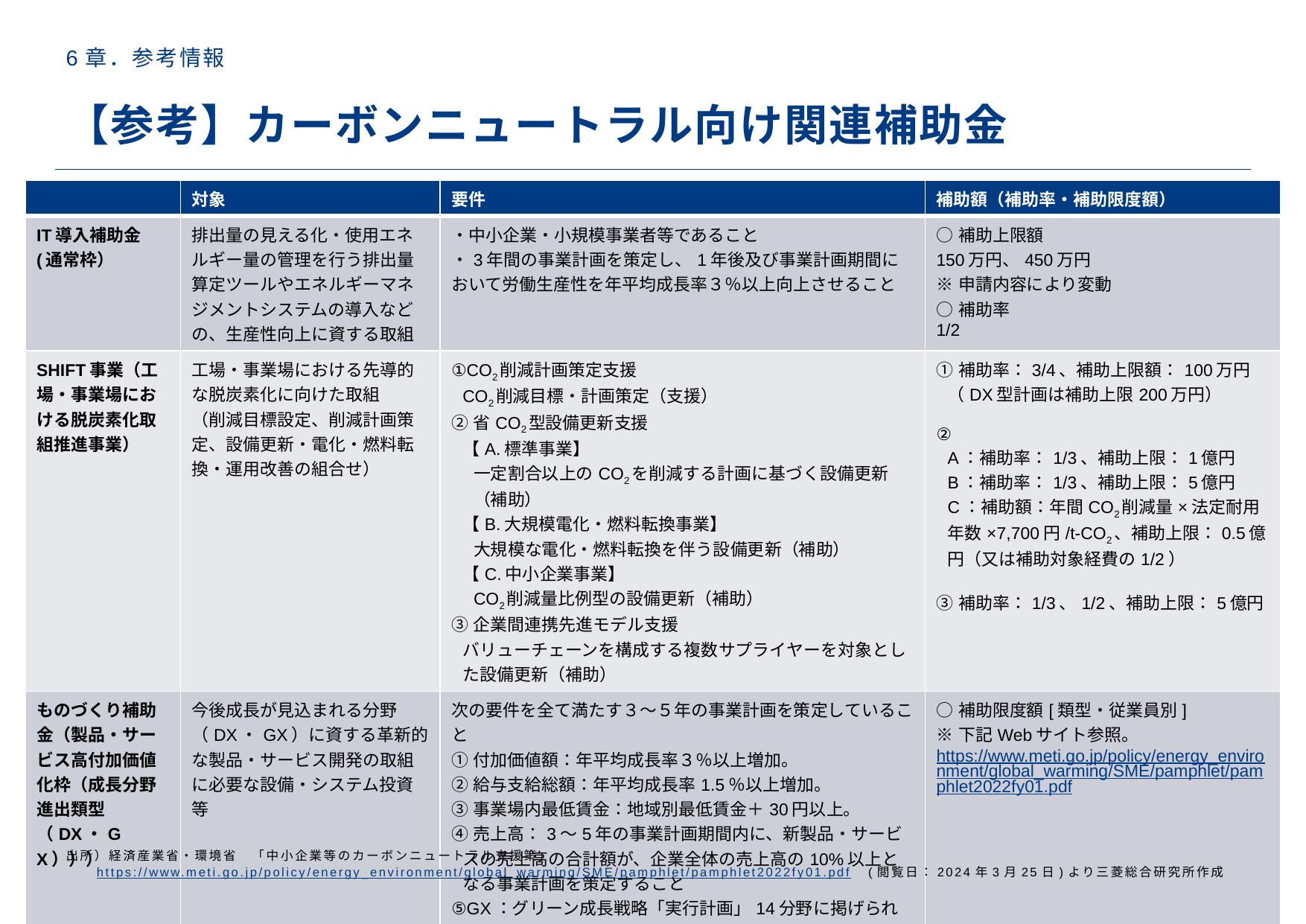

# 6章．参考情報
【参考】カーボンニュートラル向け関連補助金
|  | 対象 | 要件 | 補助額（補助率・補助限度額） |
| --- | --- | --- | --- |
| IT導入補助金 (通常枠） | 排出量の見える化・使用エネルギー量の管理を行う排出量算定ツールやエネルギーマネジメントシステムの導入などの、生産性向上に資する取組 | ・中小企業・小規模事業者等であること ・3年間の事業計画を策定し、1年後及び事業計画期間において労働生産性を年平均成長率３％以上向上させること | ○補助上限額 150万円、450万円 ※申請内容により変動 ○補助率 1/2 |
| SHIFT事業（工場・事業場における脱炭素化取組推進事業） | 工場・事業場における先導的な脱炭素化に向けた取組 （削減目標設定、削減計画策定、設備更新・電化・燃料転換・運用改善の組合せ） | ①CO2削減計画策定支援 CO2削減目標・計画策定（支援） ②省CO2型設備更新支援 【A.標準事業】 一定割合以上のCO2を削減する計画に基づく設備更新（補助） 【B.大規模電化・燃料転換事業】 大規模な電化・燃料転換を伴う設備更新（補助） 【C.中小企業事業】 CO2削減量比例型の設備更新（補助） ③企業間連携先進モデル支援 バリューチェーンを構成する複数サプライヤーを対象とした設備更新（補助） | ①補助率：3/4、補助上限額：100万円 （DX型計画は補助上限200万円） ② A：補助率：1/3、補助上限：1億円 B：補助率：1/3、補助上限：5億円 C：補助額：年間CO2削減量×法定耐用年数×7,700円/t-CO2、補助上限：0.5億円（又は補助対象経費の1/2） ③補助率：1/3、1/2、補助上限：5億円 |
| ものづくり補助金（製品・サービス高付加価値化枠（成長分野進出類型（DX・GX））） | 今後成長が見込まれる分野（DX・GX）に資する革新的な製品・サービス開発の取組に必要な設備・システム投資等 | 次の要件を全て満たす３～５年の事業計画を策定していること ①付加価値額：年平均成長率３％以上増加。 ②給与支給総額：年平均成長率1.5％以上増加。 ③事業場内最低賃金：地域別最低賃金＋30円以上。 ④売上高：3～5年の事業計画期間内に、新製品・サービスの売上高の合計額が、企業全体の売上高の10%以上となる事業計画を策定すること ⑤GX：グリーン成長戦略「実行計画」14分野に掲げられた課題の解決に資する革新的な製品・サービスの開発であること | ○補助限度額[類型・従業員別] ※下記Webサイト参照。 https://www.meti.go.jp/policy/energy\_environment/global\_warming/SME/pamphlet/pamphlet2022fy01.pdf |
出所）経済産業省・環境省　「中小企業等のカーボンニュートラル支援策」https://www.meti.go.jp/policy/energy_environment/global_warming/SME/pamphlet/pamphlet2022fy01.pdf　(閲覧日：2024年3月25日)より三菱総合研究所作成